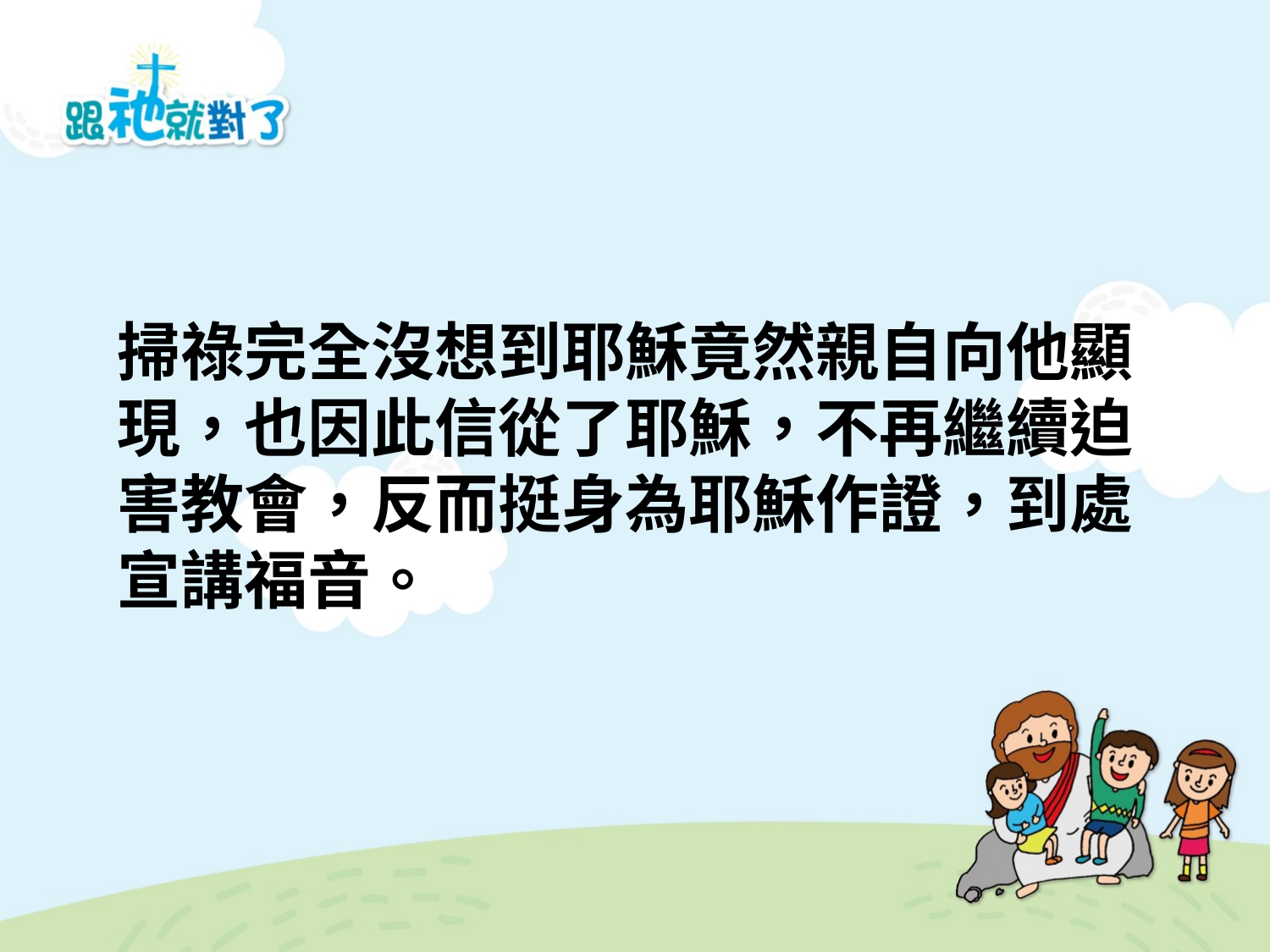

掃祿完全沒想到耶穌竟然親自向他顯現，也因此信從了耶穌，不再繼續迫害教會，反而挺身為耶穌作證，到處宣講福音。